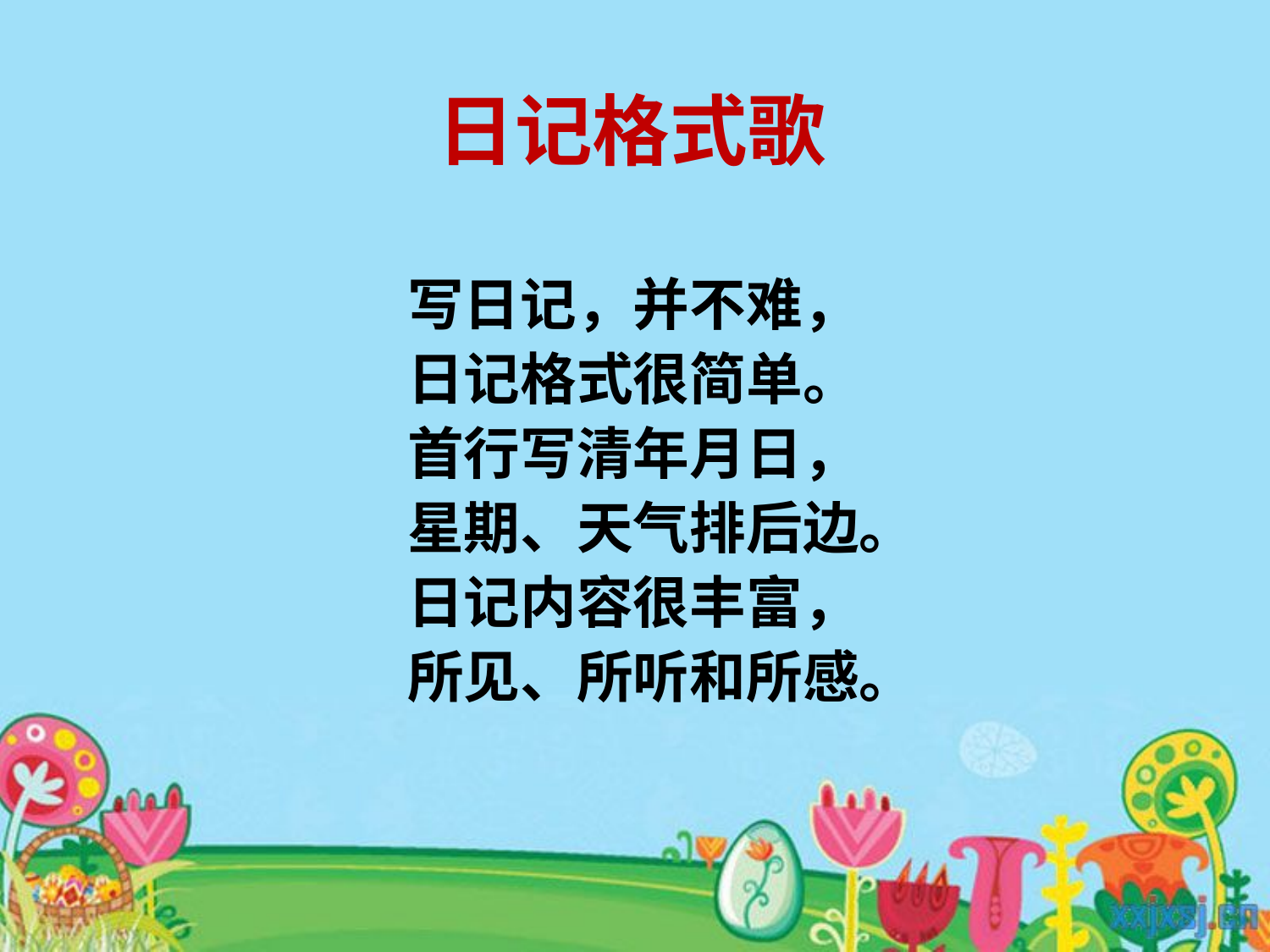

日记格式歌
写日记，并不难，
日记格式很简单。
首行写清年月日，
星期、天气排后边。
日记内容很丰富，
所见、所听和所感。